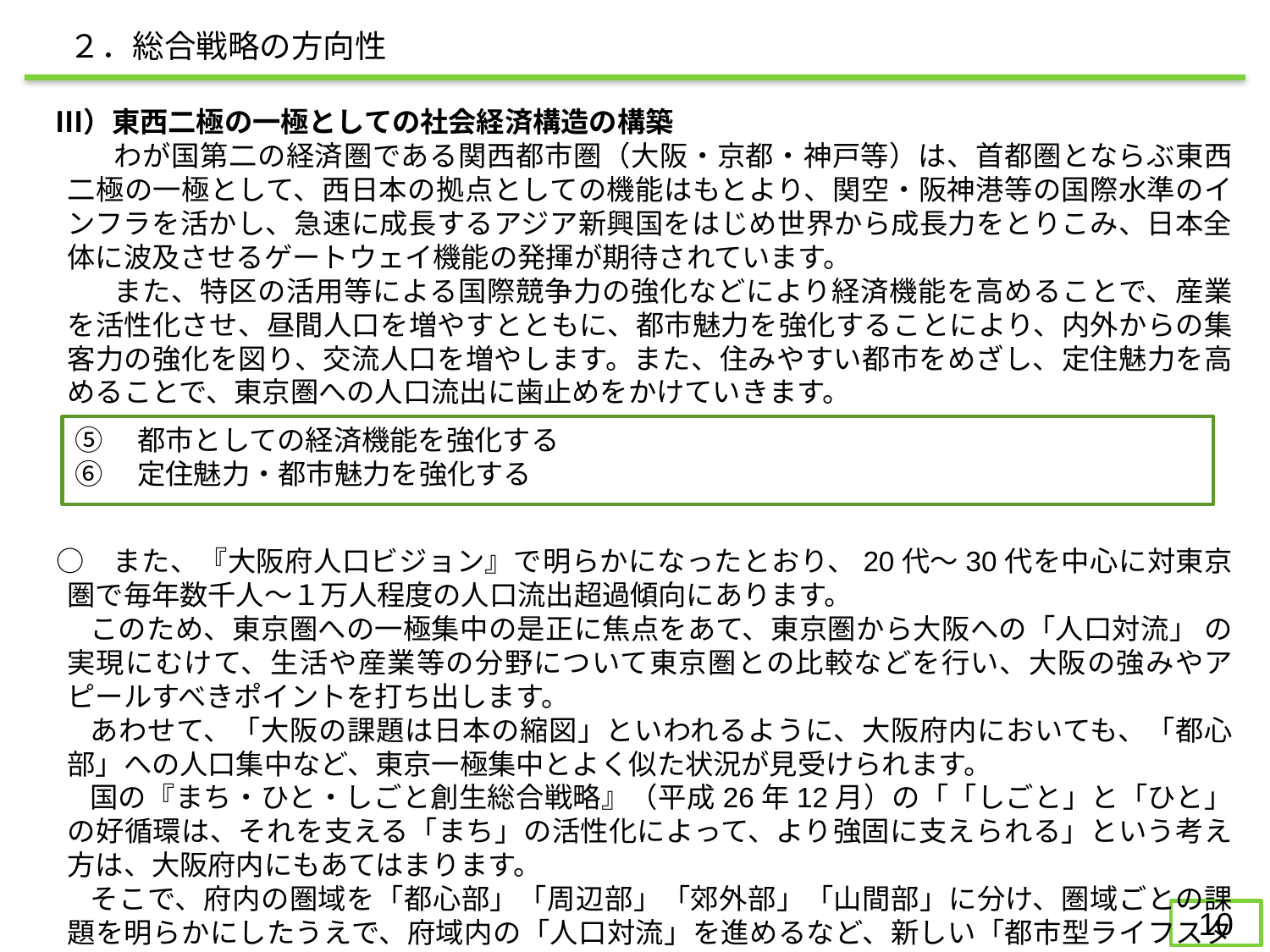

２．総合戦略の方向性
　Ⅲ）東西二極の一極としての社会経済構造の構築
　　　わが国第二の経済圏である関西都市圏（大阪・京都・神戸等）は、首都圏とならぶ東西二極の一極として、西日本の拠点としての機能はもとより、関空・阪神港等の国際水準のインフラを活かし、急速に成長するアジア新興国をはじめ世界から成長力をとりこみ、日本全体に波及させるゲートウェイ機能の発揮が期待されています。
　　　また、特区の活用等による国際競争力の強化などにより経済機能を高めることで、産業を活性化させ、昼間人口を増やすとともに、都市魅力を強化することにより、内外からの集客力の強化を図り、交流人口を増やします。また、住みやすい都市をめざし、定住魅力を高めることで、東京圏への人口流出に歯止めをかけていきます。

　○　また、『大阪府人口ビジョン』で明らかになったとおり、20代～30代を中心に対東京圏で毎年数千人～１万人程度の人口流出超過傾向にあります。
このため、東京圏への一極集中の是正に焦点をあて、東京圏から大阪への「人口対流」 の実現にむけて、生活や産業等の分野について東京圏との比較などを行い、大阪の強みやアピールすべきポイントを打ち出します。
あわせて、「大阪の課題は日本の縮図」といわれるように、大阪府内においても、「都心部」への人口集中など、東京一極集中とよく似た状況が見受けられます。
国の『まち・ひと・しごと創生総合戦略』（平成26年12月）の「「しごと」と「ひと」の好循環は、それを支える「まち」の活性化によって、より強固に支えられる」という考え方は、大阪府内にもあてはまります。
そこで、府内の圏域を「都心部」「周辺部」「郊外部」「山間部」に分け、圏域ごとの課題を明らかにしたうえで、府域内の「人口対流」を進めるなど、新しい「都市型ライフスタイル」モデルを提唱していきます。
⑤　都市としての経済機能を強化する
⑥　定住魅力・都市魅力を強化する
10